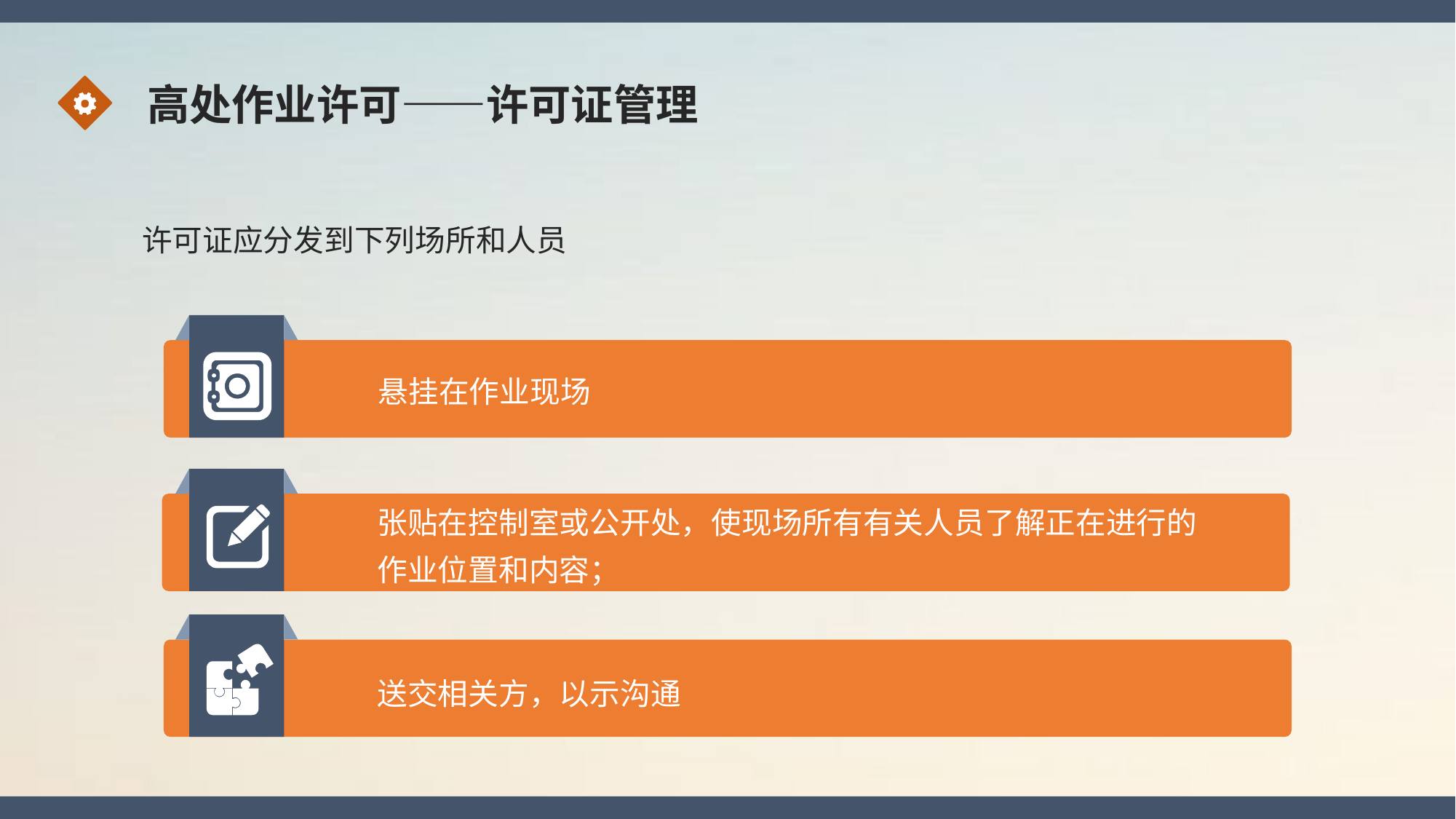

高处作业许可——许可证管理

许可证应分发到下列场所和人员

悬挂在作业现场

张贴在控制室或公开处，使现场所有有关人员了解正在进行的作业位置和内容；

送交相关方，以示沟通